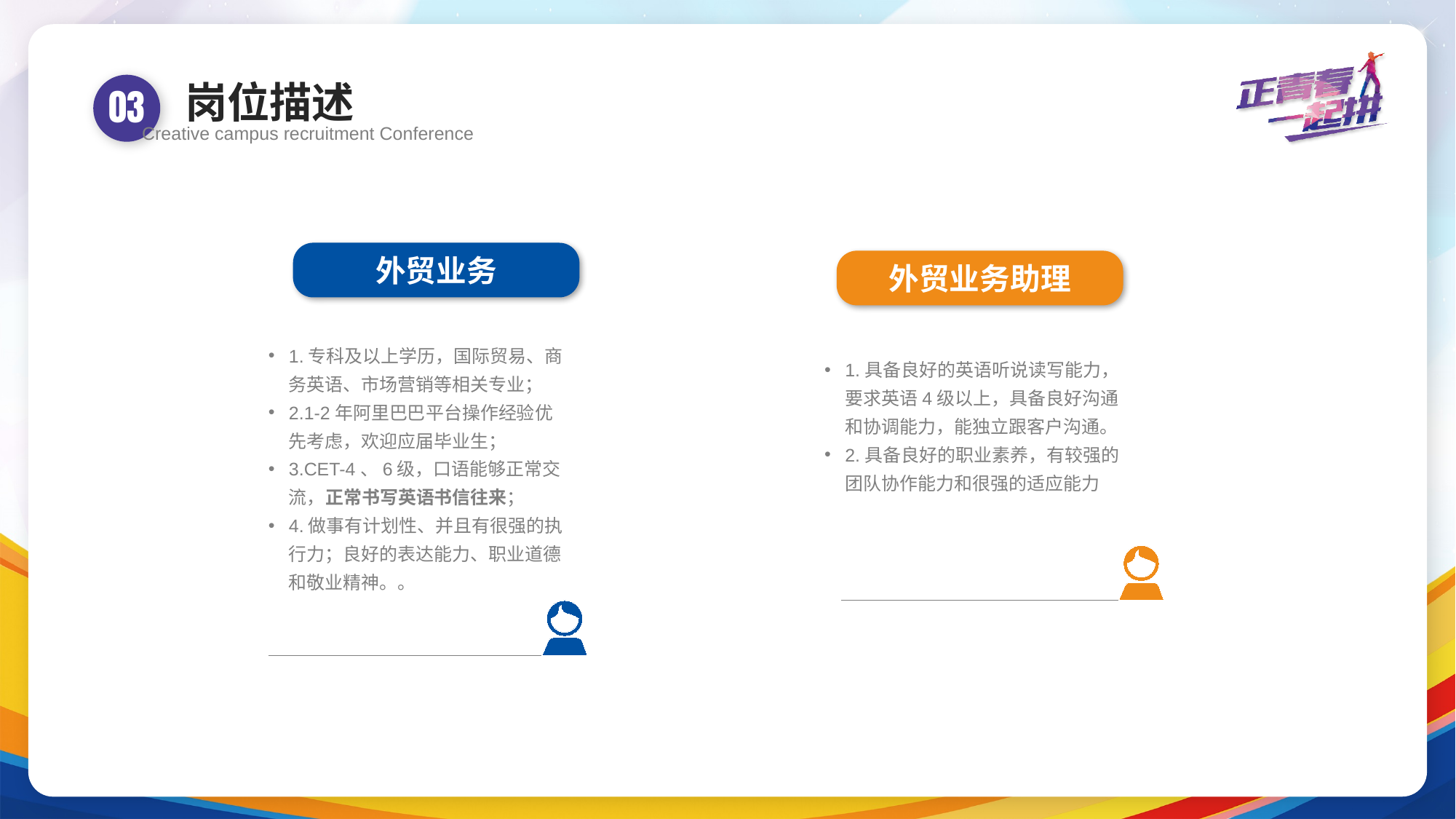

岗位描述
Creative campus recruitment Conference
03
外贸业务
外贸业务助理
1.专科及以上学历，国际贸易、商务英语、市场营销等相关专业；
2.1-2年阿里巴巴平台操作经验优先考虑，欢迎应届毕业生；
3.CET-4、6级，口语能够正常交流，正常书写英语书信往来；
4.做事有计划性、并且有很强的执行力；良好的表达能力、职业道德和敬业精神。。

1.具备良好的英语听说读写能力，要求英语4级以上，具备良好沟通和协调能力，能独立跟客户沟通。
2.具备良好的职业素养，有较强的团队协作能力和很强的适应能力